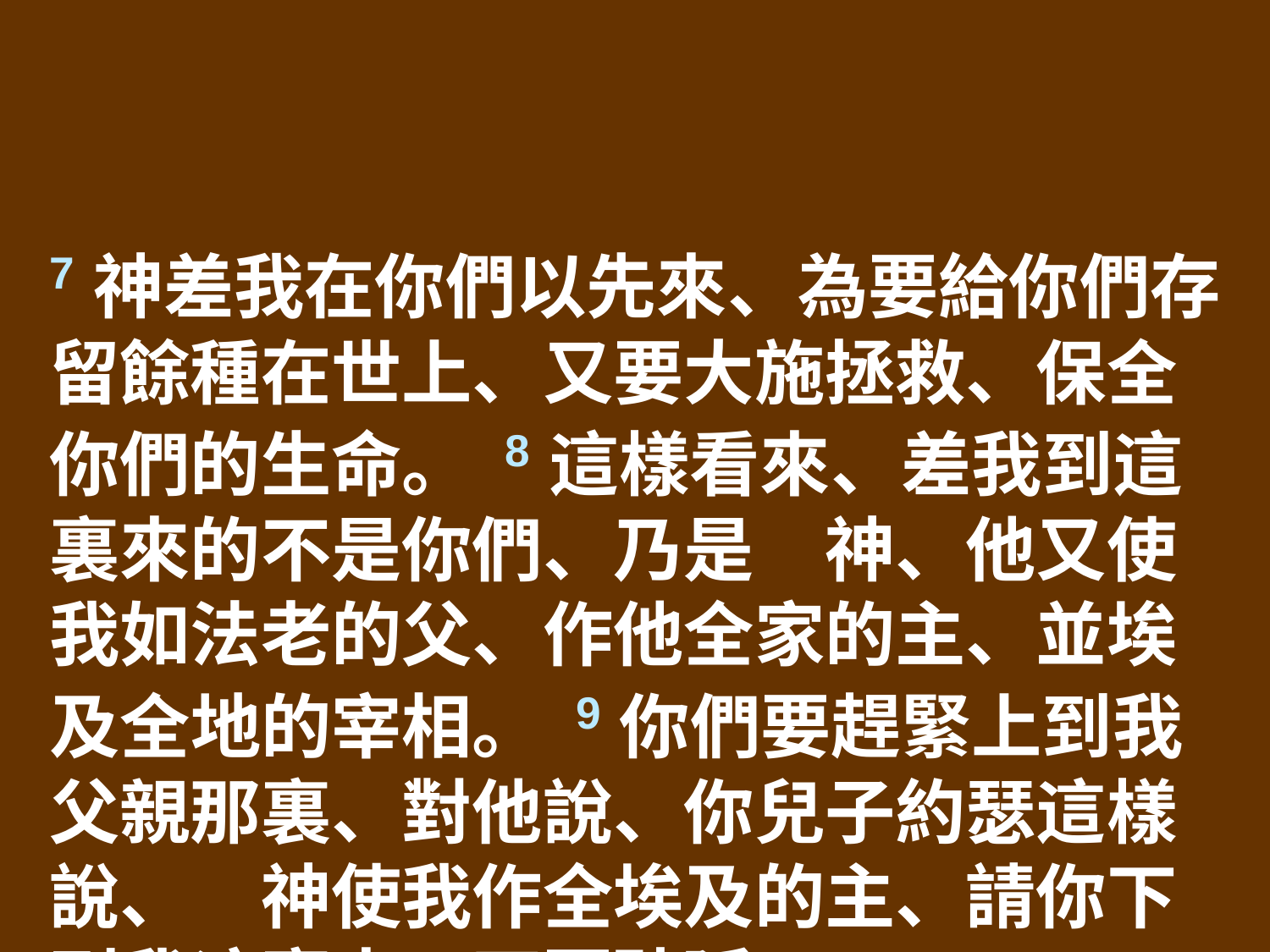

7神差我在你們以先來、為要給你們存留餘種在世上、又要大施拯救、保全你們的生命。 8這樣看來、差我到這裏來的不是你們、乃是　神、他又使我如法老的父、作他全家的主、並埃及全地的宰相。 9你們要趕緊上到我父親那裏、對他說、你兒子約瑟這樣說、　神使我作全埃及的主、請你下到我這裏來、不要耽延。